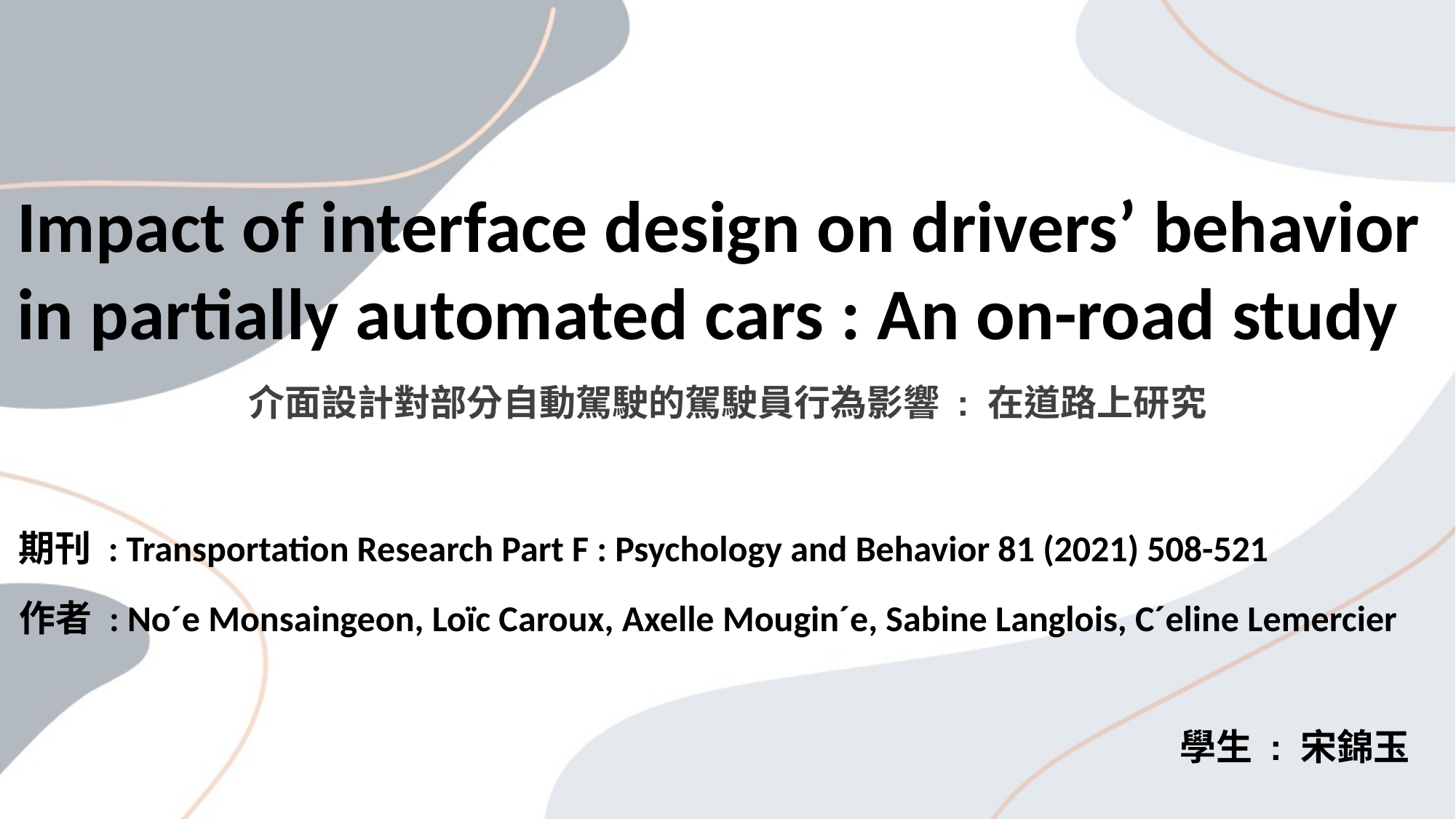

Impact of interface design on drivers’ behavior in partially automated cars : An on-road study
介面設計對部分自動駕駛的駕駛員行為影響 : 在道路上研究
期刊 : Transportation Research Part F : Psychology and Behavior 81 (2021) 508-521
作者 : No´e Monsaingeon, Loïc Caroux, Axelle Mougin´e, Sabine Langlois, C´eline Lemercier
學生 : 宋錦玉